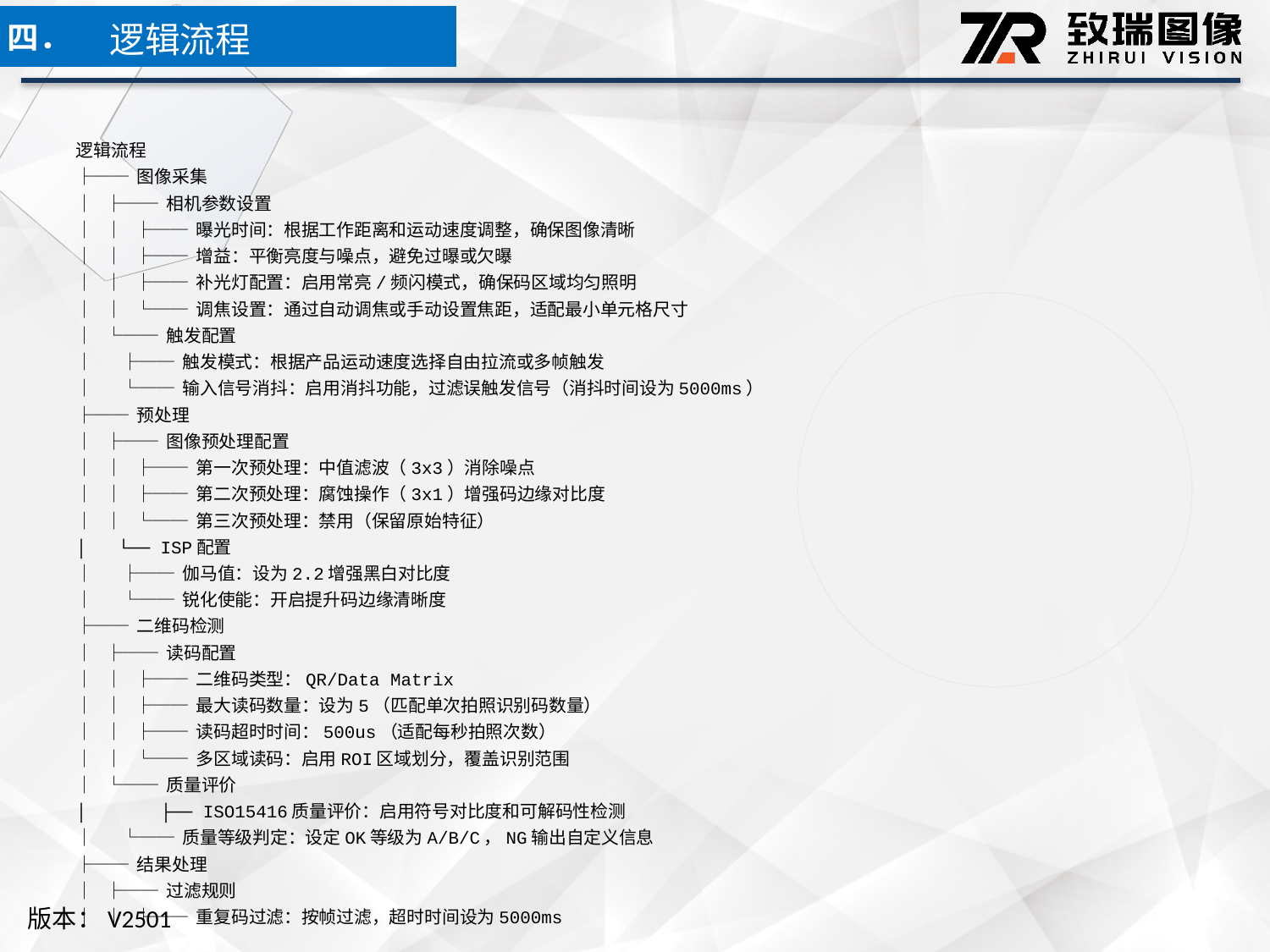

逻辑流程
四．

逻辑流程
├── 图像采集
│   ├── 相机参数设置
│   │   ├── 曝光时间：根据工作距离和运动速度调整，确保图像清晰
│   │   ├── 增益：平衡亮度与噪点，避免过曝或欠曝
│   │   ├── 补光灯配置：启用常亮/频闪模式，确保码区域均匀照明
│   │   └── 调焦设置：通过自动调焦或手动设置焦距，适配最小单元格尺寸
│   └── 触发配置
│       ├── 触发模式：根据产品运动速度选择自由拉流或多帧触发
│       └── 输入信号消抖：启用消抖功能，过滤误触发信号（消抖时间设为5000ms）
├── 预处理
│   ├── 图像预处理配置
│   │   ├── 第一次预处理：中值滤波（3x3）消除噪点
│   │   ├── 第二次预处理：腐蚀操作（3x1）增强码边缘对比度
│   │   └── 第三次预处理：禁用（保留原始特征）
│   └── ISP配置
│       ├── 伽马值：设为2.2增强黑白对比度
│       └── 锐化使能：开启提升码边缘清晰度
├── 二维码检测
│   ├── 读码配置
│   │   ├── 二维码类型：QR/Data Matrix
│   │   ├── 最大读码数量：设为5（匹配单次拍照识别码数量）
│   │   ├── 读码超时时间：500us（适配每秒拍照次数）
│   │   └── 多区域读码：启用ROI区域划分，覆盖识别范围
│   └── 质量评价
│       ├── ISO15416质量评价：启用符号对比度和可解码性检测
│       └── 质量等级判定：设定OK等级为A/B/C，NG输出自定义信息
├── 结果处理
│   ├── 过滤规则
│   │   ├── 重复码过滤：按帧过滤，超时时间设为5000ms